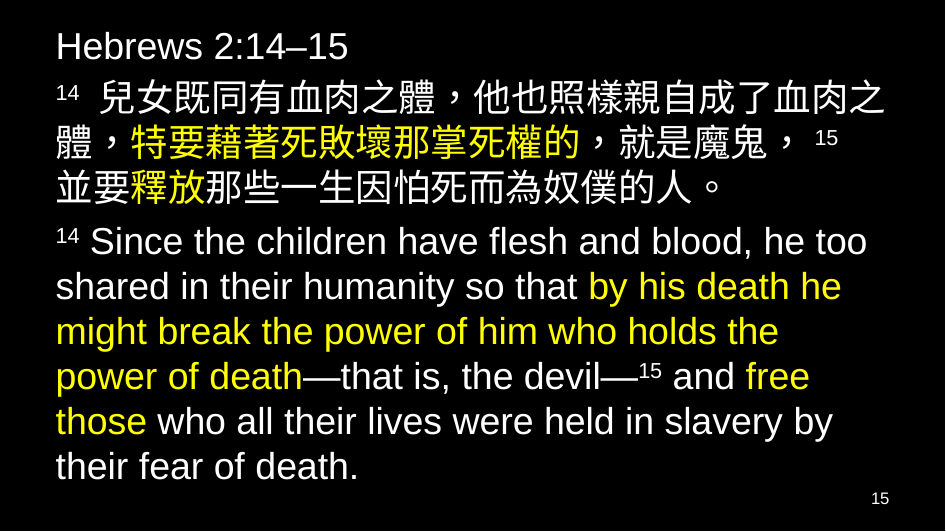

Hebrews 2:14–15
14 兒女既同有血肉之體，他也照樣親自成了血肉之體，特要藉著死敗壞那掌死權的，就是魔鬼，15 並要釋放那些一生因怕死而為奴僕的人。
14 Since the children have flesh and blood, he too shared in their humanity so that by his death he might break the power of him who holds the power of death—that is, the devil—15 and free those who all their lives were held in slavery by their fear of death.

15